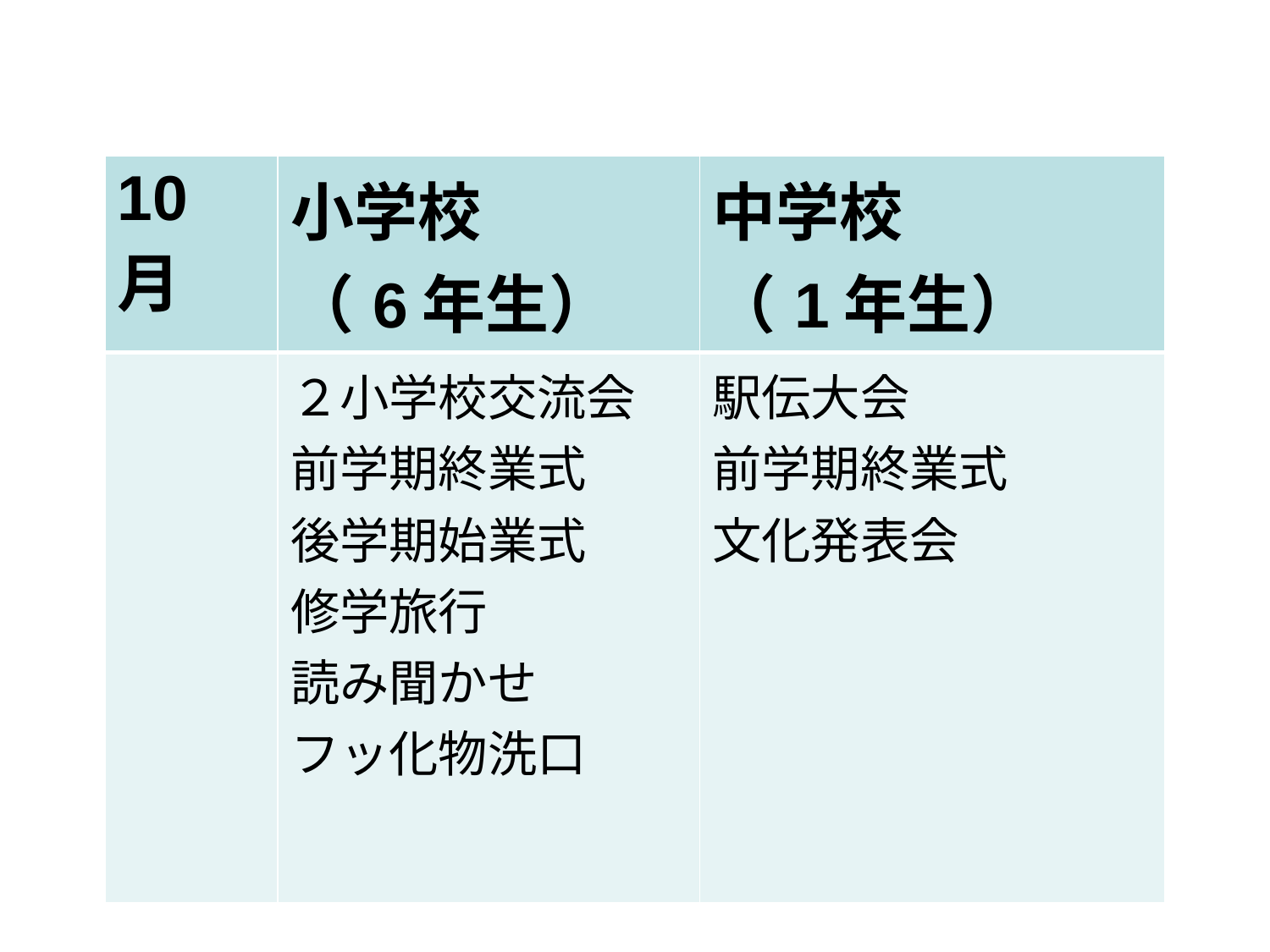

| 10月 | 小学校 （6年生） | 中学校 （1年生） |
| --- | --- | --- |
|  | ２小学校交流会 前学期終業式 後学期始業式 修学旅行 読み聞かせ フッ化物洗口 | 駅伝大会 前学期終業式 文化発表会 |